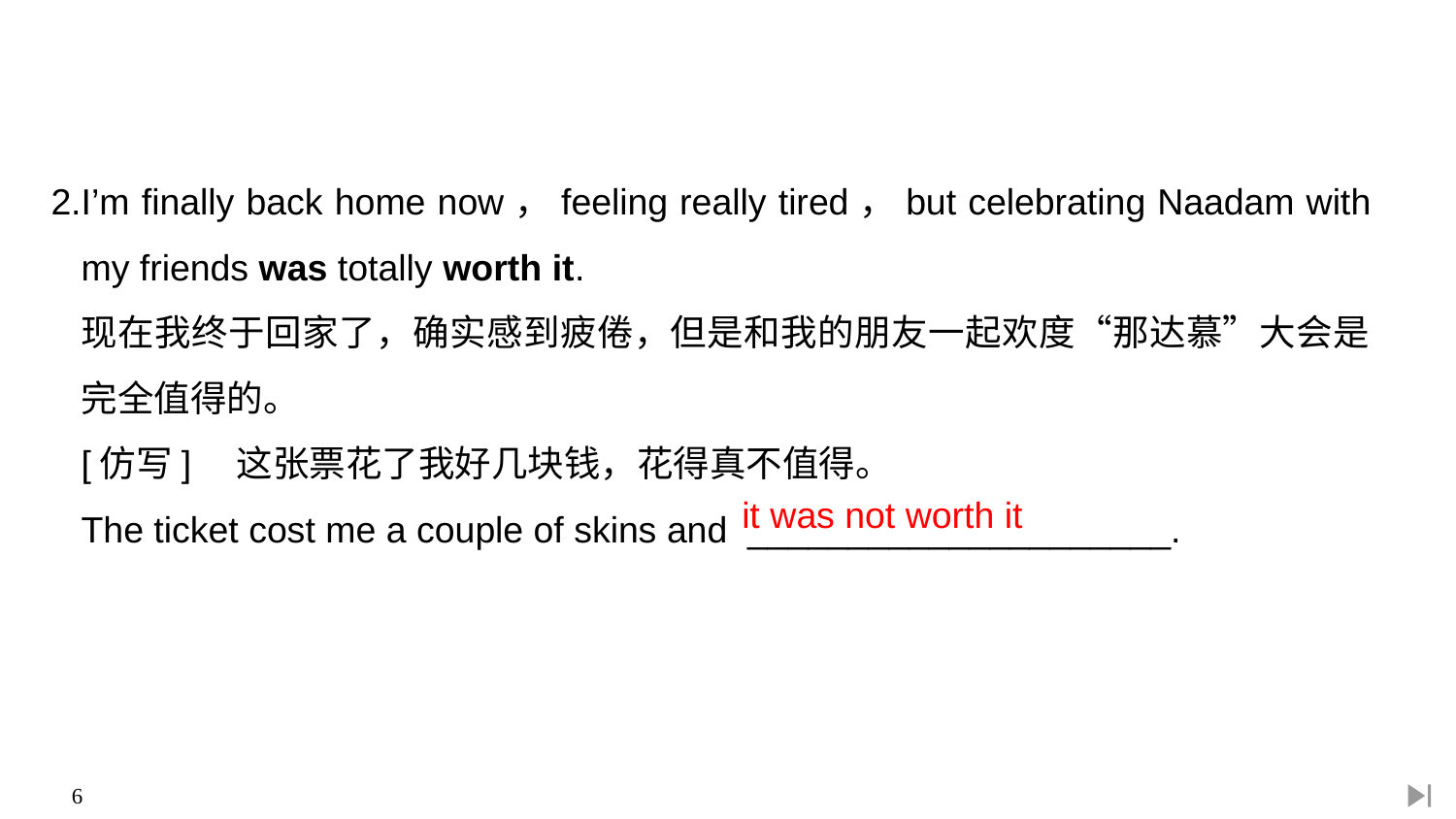

2.I’m finally back home now，feeling really tired，but celebrating Naadam with my friends was totally worth it.
	现在我终于回家了，确实感到疲倦，但是和我的朋友一起欢度“那达慕”大会是完全值得的。
	[仿写]　这张票花了我好几块钱，花得真不值得。
	The ticket cost me a couple of skins and  _____________________.
it was not worth it